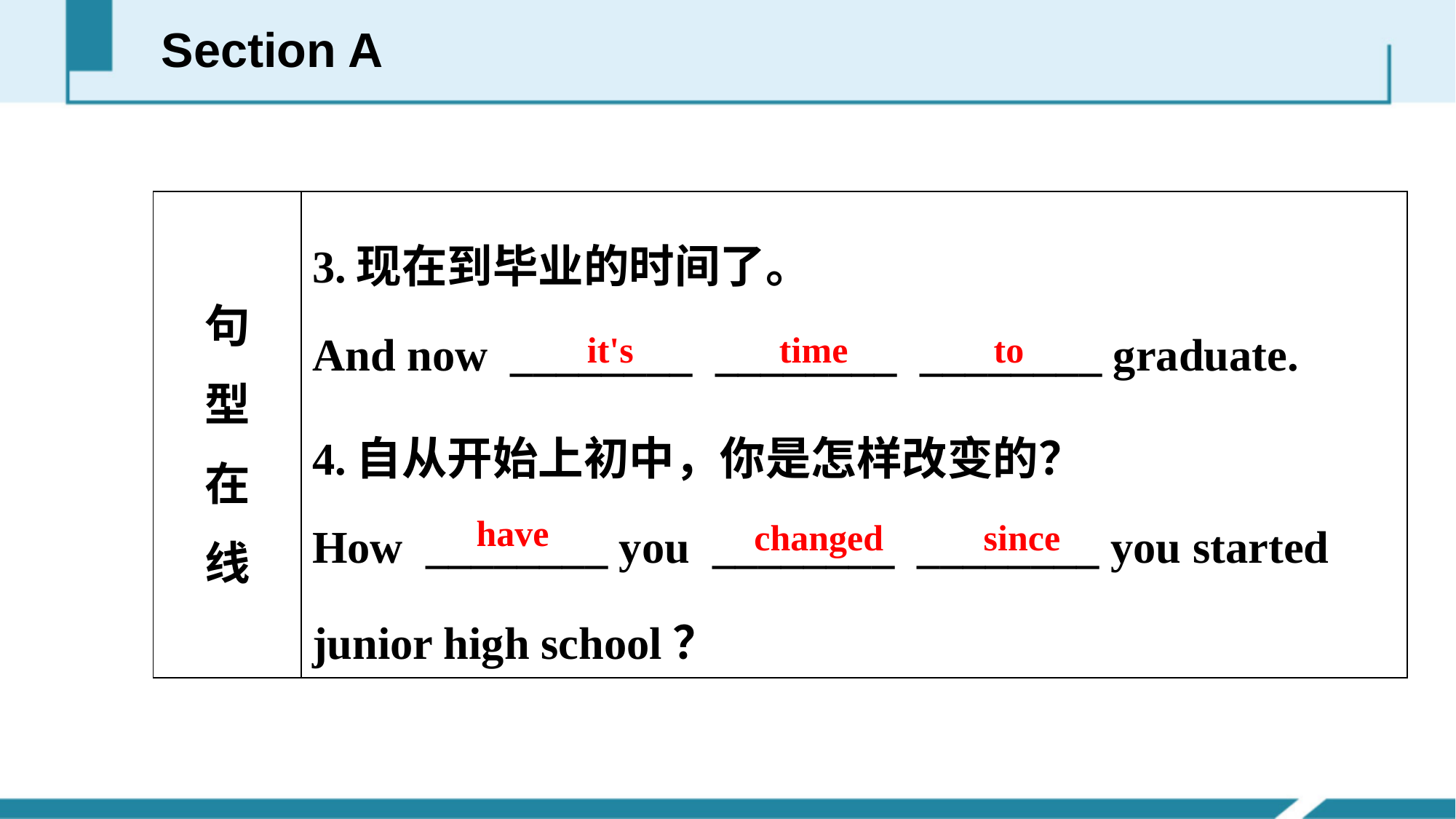

Section A
| 句 型 在 线 | 3.现在到毕业的时间了。 And now \_\_\_\_\_\_\_\_ \_\_\_\_\_\_\_\_ \_\_\_\_\_\_\_\_ graduate. 4.自从开始上初中，你是怎样改变的？ How \_\_\_\_\_\_\_\_ you \_\_\_\_\_\_\_\_ \_\_\_\_\_\_\_\_ you started junior high school？ |
| --- | --- |
it's                time                to

have
changed           since